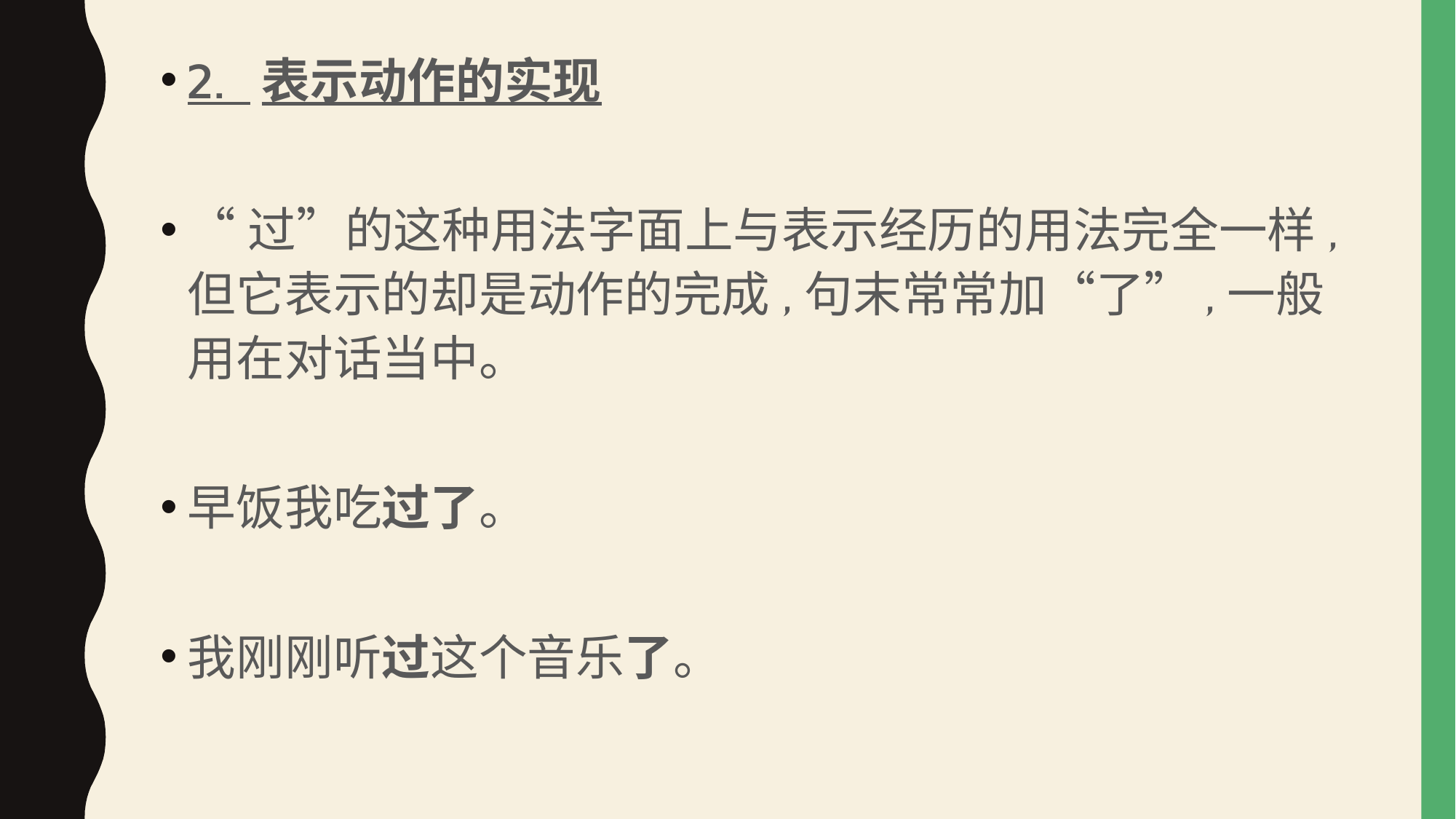

2. 表示动作的实现

“过”的这种用法字面上与表示经历的用法完全一样,但它表示的却是动作的完成,句末常常加“了”,一般用在对话当中。

早饭我吃过了。

我刚刚听过这个音乐了。